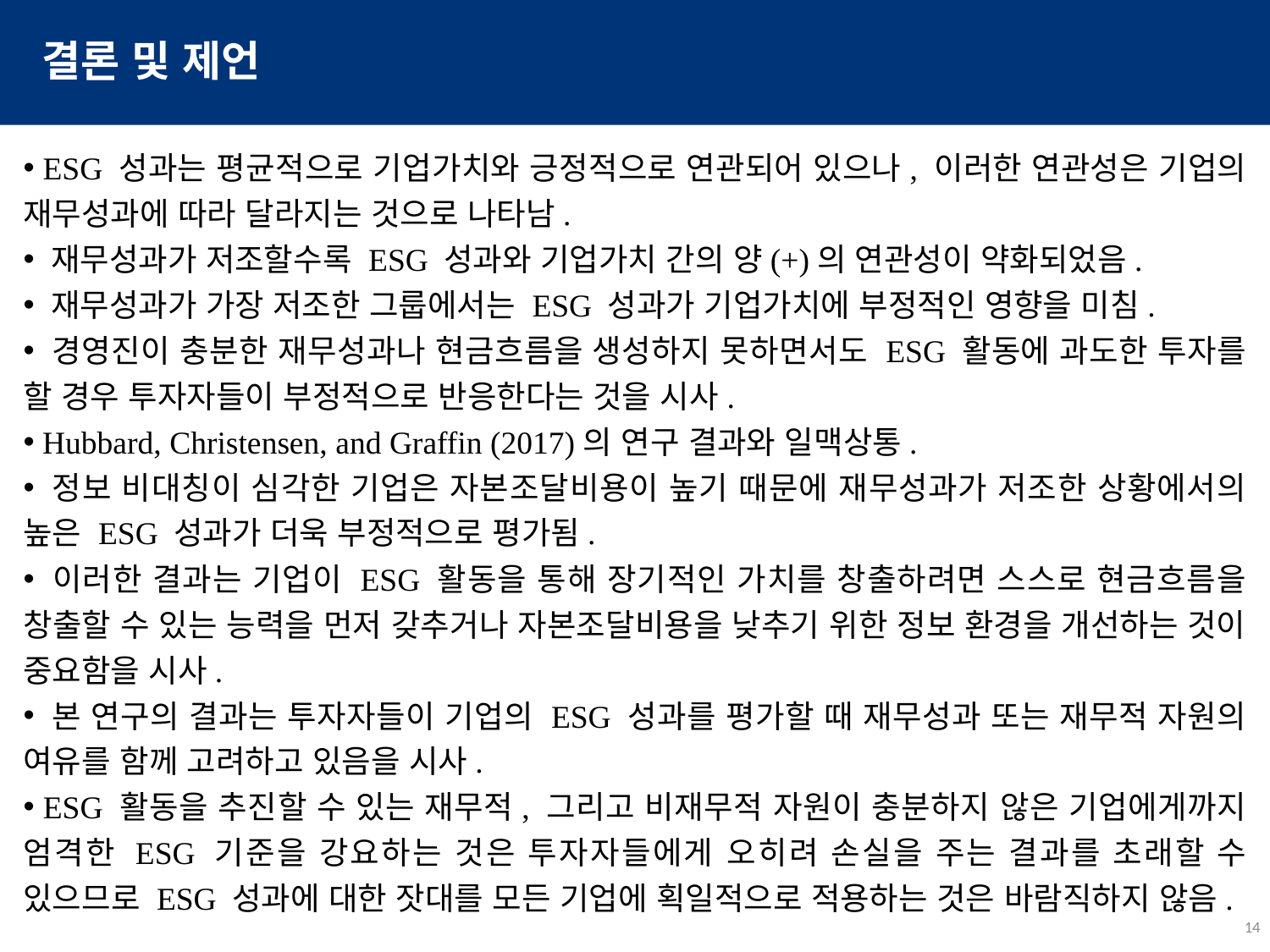

# 결론 및 제언
 ESG 성과는 평균적으로 기업가치와 긍정적으로 연관되어 있으나, 이러한 연관성은 기업의 재무성과에 따라 달라지는 것으로 나타남.
 재무성과가 저조할수록 ESG 성과와 기업가치 간의 양(+)의 연관성이 약화되었음.
 재무성과가 가장 저조한 그룹에서는 ESG 성과가 기업가치에 부정적인 영향을 미침.
 경영진이 충분한 재무성과나 현금흐름을 생성하지 못하면서도 ESG 활동에 과도한 투자를 할 경우 투자자들이 부정적으로 반응한다는 것을 시사.
 Hubbard, Christensen, and Graffin (2017)의 연구 결과와 일맥상통.
 정보 비대칭이 심각한 기업은 자본조달비용이 높기 때문에 재무성과가 저조한 상황에서의 높은 ESG 성과가 더욱 부정적으로 평가됨.
 이러한 결과는 기업이 ESG 활동을 통해 장기적인 가치를 창출하려면 스스로 현금흐름을 창출할 수 있는 능력을 먼저 갖추거나 자본조달비용을 낮추기 위한 정보 환경을 개선하는 것이 중요함을 시사.
 본 연구의 결과는 투자자들이 기업의 ESG 성과를 평가할 때 재무성과 또는 재무적 자원의 여유를 함께 고려하고 있음을 시사.
 ESG 활동을 추진할 수 있는 재무적, 그리고 비재무적 자원이 충분하지 않은 기업에게까지 엄격한 ESG 기준을 강요하는 것은 투자자들에게 오히려 손실을 주는 결과를 초래할 수 있으므로 ESG 성과에 대한 잣대를 모든 기업에 획일적으로 적용하는 것은 바람직하지 않음.